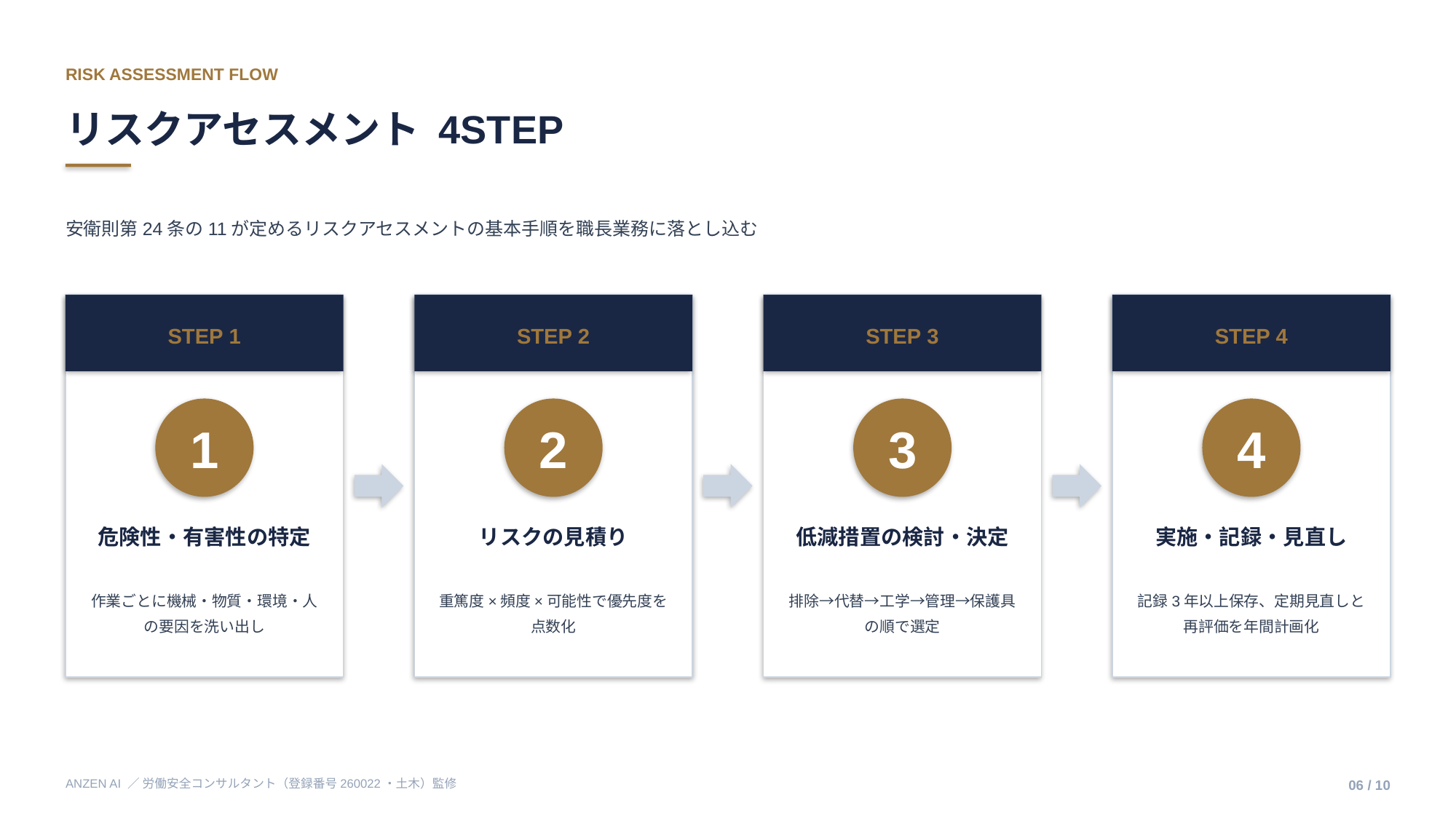

RISK ASSESSMENT FLOW
リスクアセスメント 4STEP

安衛則第24条の11が定めるリスクアセスメントの基本手順を職長業務に落とし込む

STEP 1

STEP 2

STEP 3

STEP 4
1
2
3
4

危険性・有害性の特定
リスクの見積り
低減措置の検討・決定
実施・記録・見直し
作業ごとに機械・物質・環境・人の要因を洗い出し
重篤度×頻度×可能性で優先度を点数化
排除→代替→工学→管理→保護具の順で選定
記録3年以上保存、定期見直しと再評価を年間計画化
ANZEN AI ／ 労働安全コンサルタント（登録番号260022・土木）監修
06 / 10